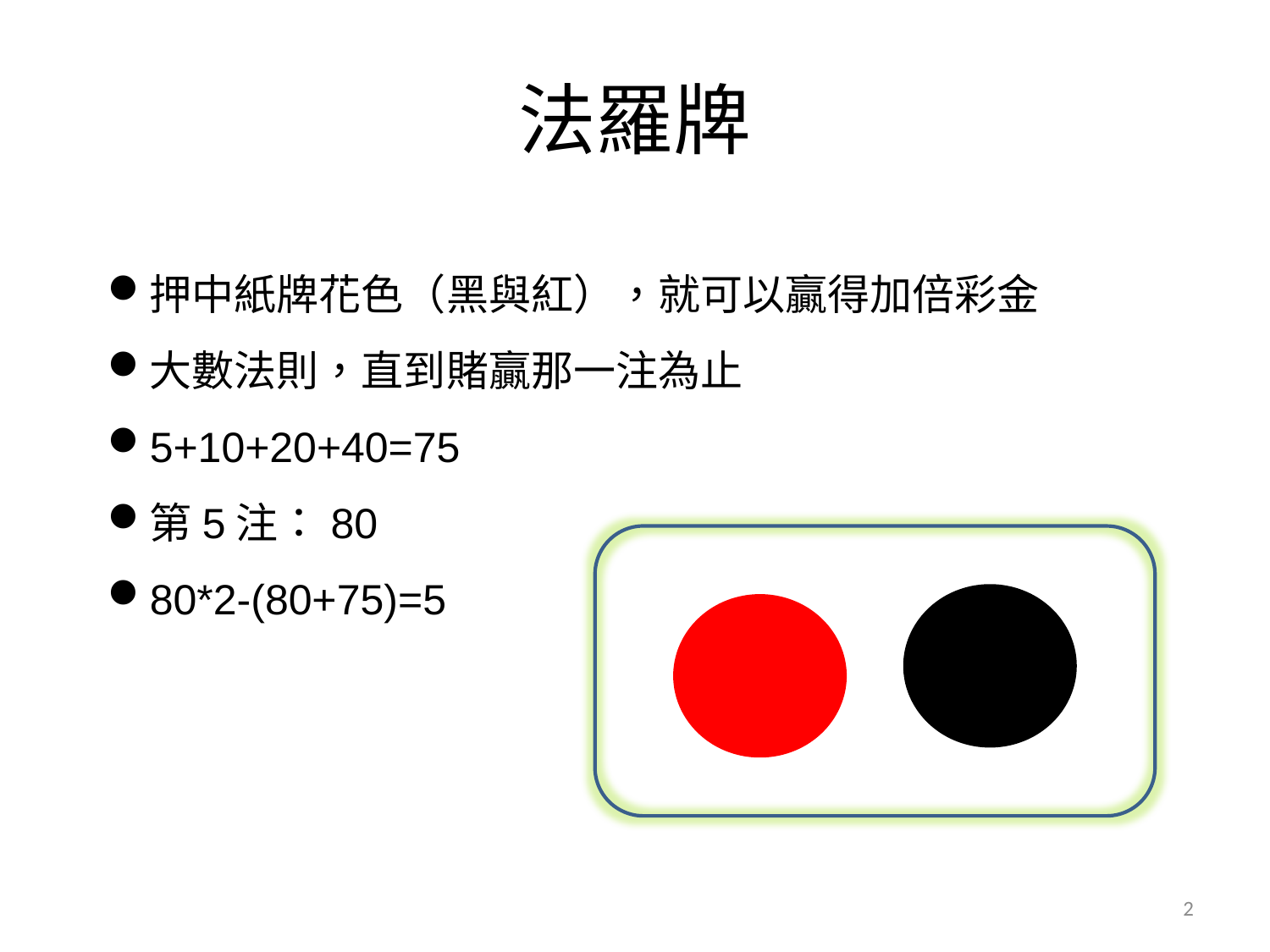

# 法羅牌
押中紙牌花色（黑與紅），就可以贏得加倍彩金
大數法則，直到賭贏那一注為止
5+10+20+40=75
第5注：80
80*2-(80+75)=5

2